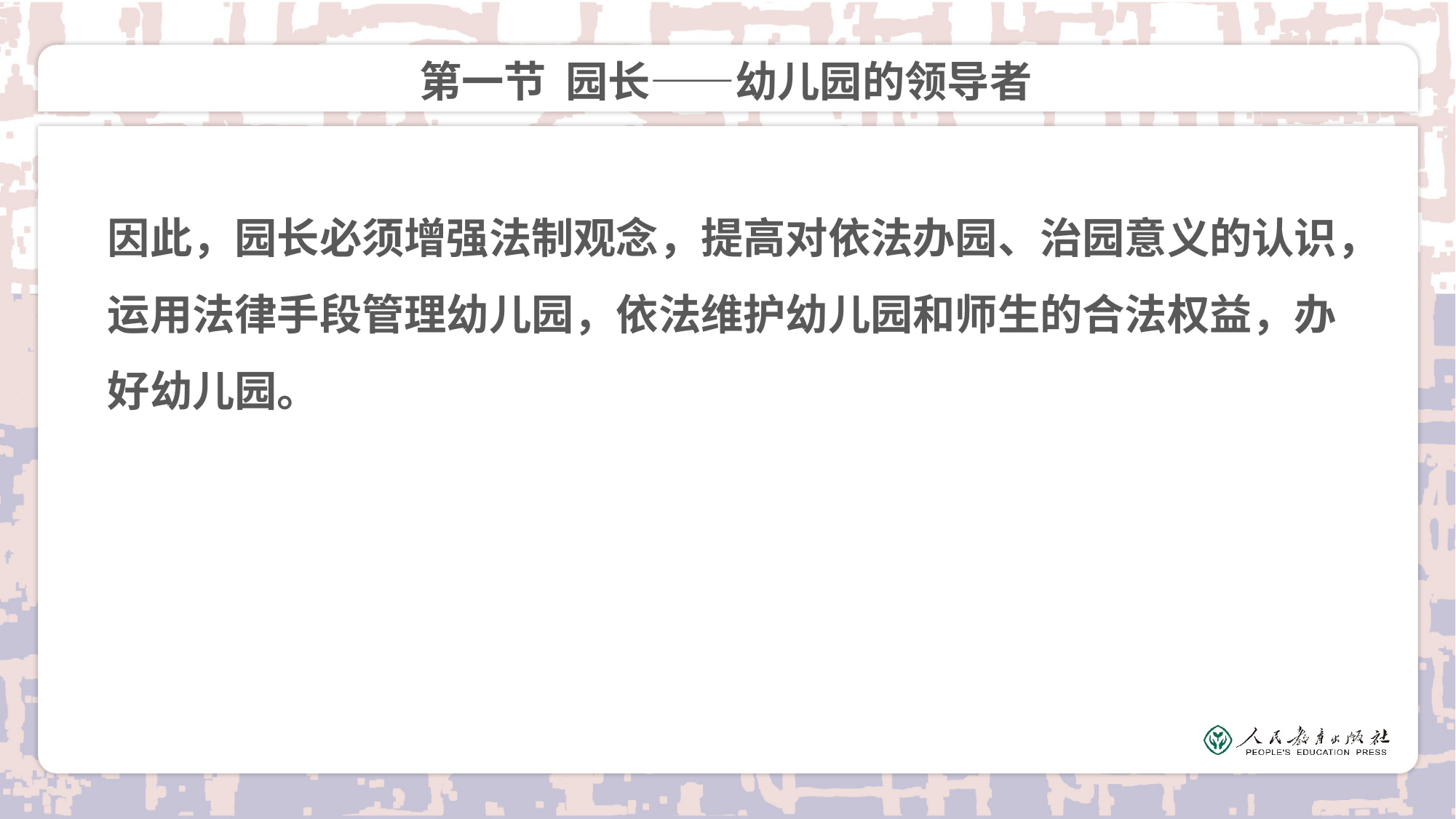

# 第一节  园长——幼儿园的领导者
因此，园长必须增强法制观念，提高对依法办园、治园意义的认识，运用法律手段管理幼儿园，依法维护幼儿园和师生的合法权益，办好幼儿园。